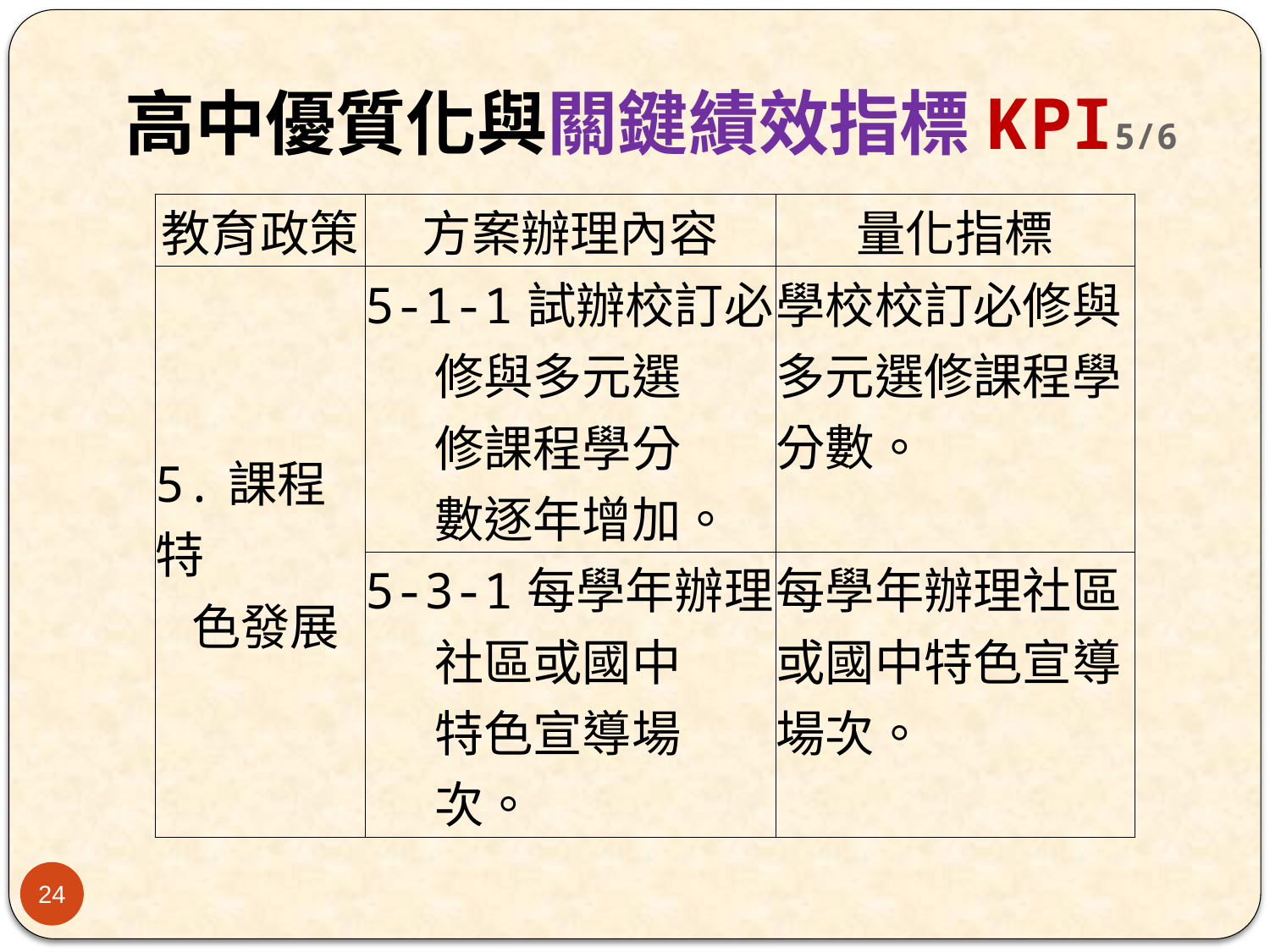

# 高中優質化與關鍵績效指標KPI5/6
| 教育政策 | 方案辦理內容 | 量化指標 |
| --- | --- | --- |
| 5.課程特 色發展 | 5-1-1試辦校訂必 修與多元選 修課程學分 數逐年增加。 | 學校校訂必修與多元選修課程學分數。 |
|  | 5-3-1每學年辦理 社區或國中 特色宣導場 次。 | 每學年辦理社區或國中特色宣導場次。 |
24